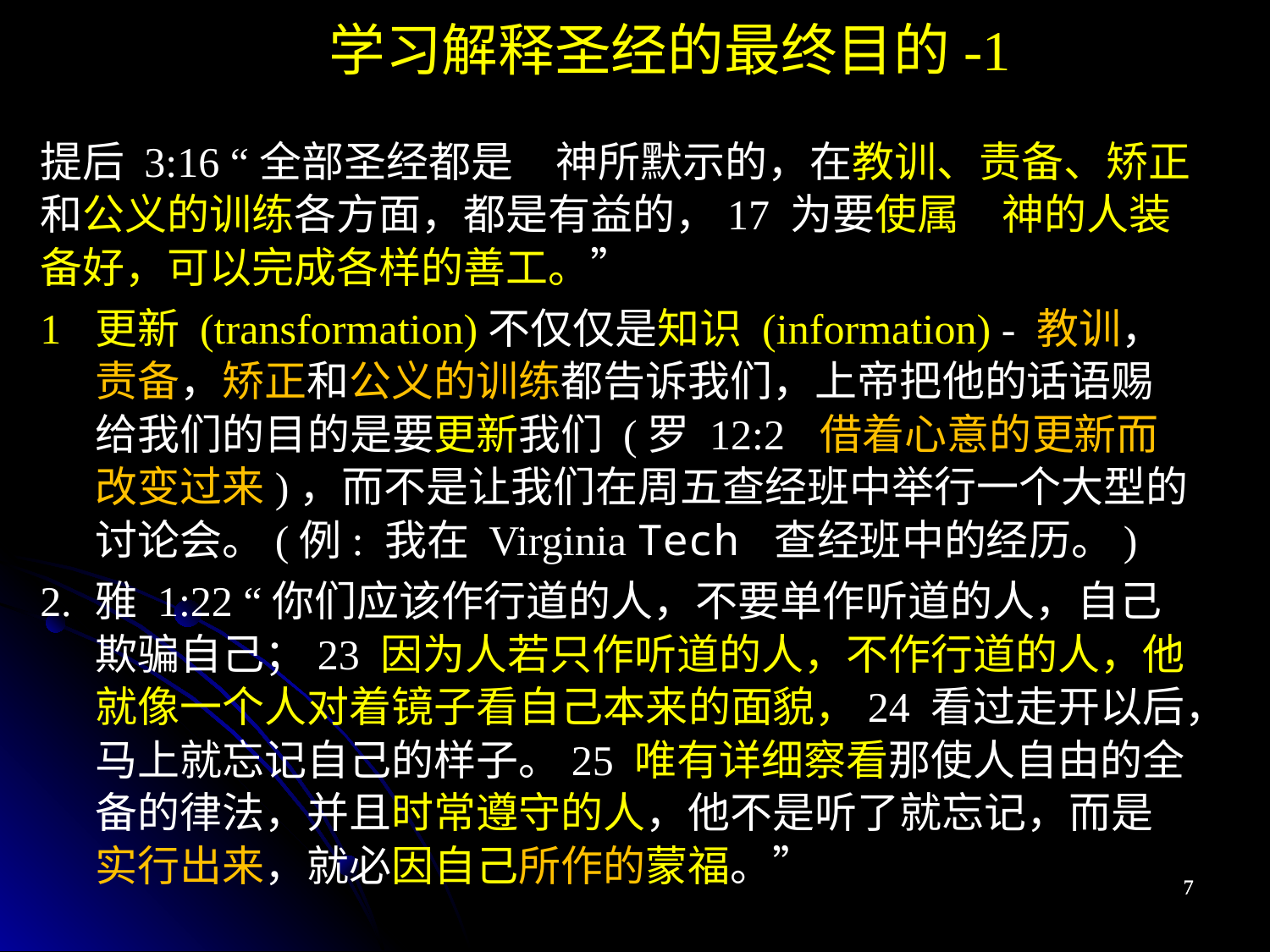

学习解释圣经的最终目的-1

提后 3:16 “全部圣经都是　神所默示的，在教训、责备、矫正和公义的训练各方面，都是有益的，17 为要使属　神的人装备好，可以完成各样的善工。”
1	更新 (transformation)不仅仅是知识 (information) - 教训，责备，矫正和公义的训练都告诉我们，上帝把他的话语赐给我们的目的是要更新我们 (罗 12:2 借着心意的更新而改变过来)，而不是让我们在周五查经班中举行一个大型的讨论会。(例: 我在 Virginia Tech 查经班中的经历。)
2.  	雅 1:22 “你们应该作行道的人，不要单作听道的人，自己欺骗自己；23 因为人若只作听道的人，不作行道的人，他就像一个人对着镜子看自己本来的面貌，24 看过走开以后，马上就忘记自己的样子。25 唯有详细察看那使人自由的全备的律法，并且时常遵守的人，他不是听了就忘记，而是实行出来，就必因自己所作的蒙福。”
7
7